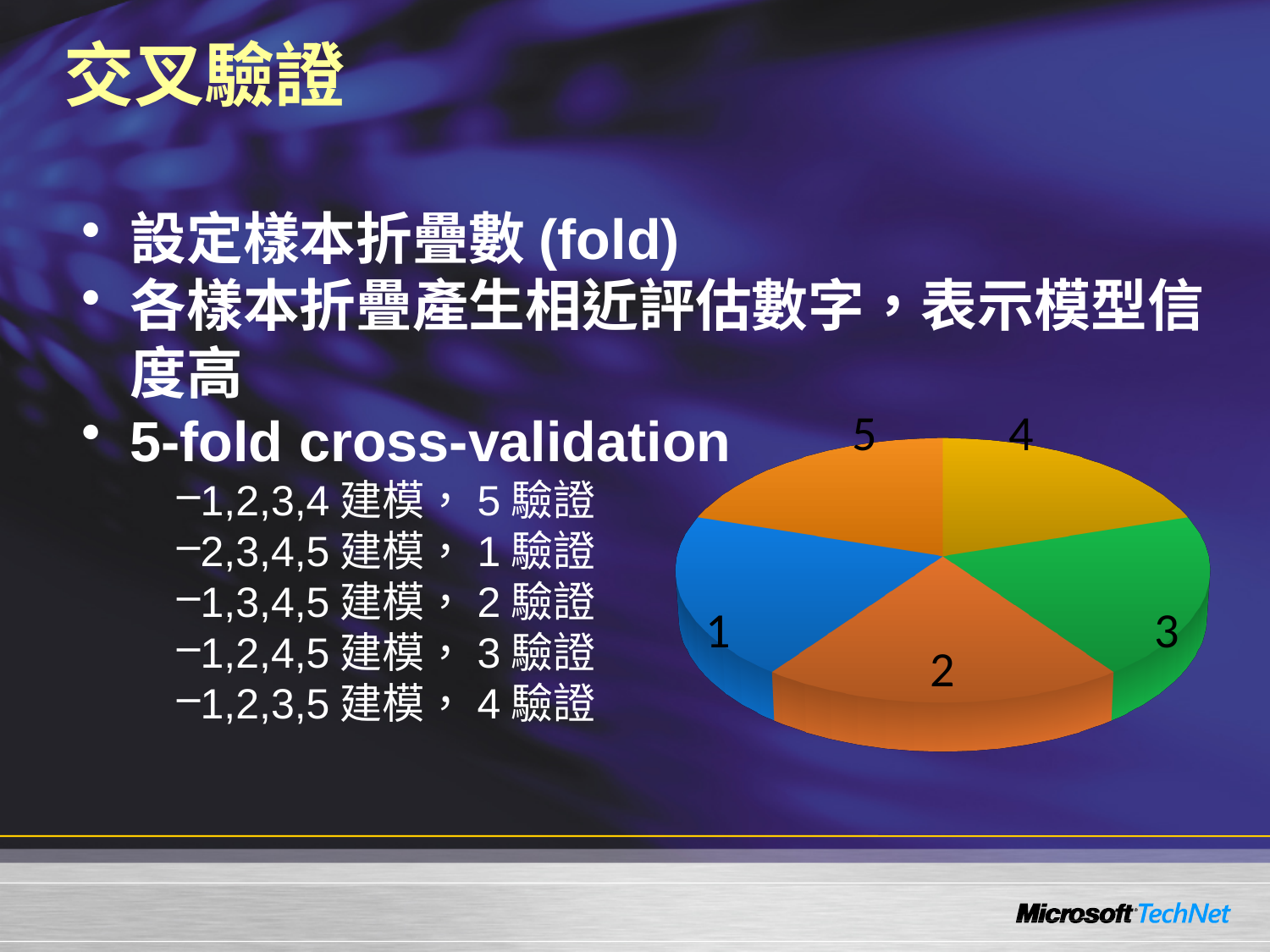

# 交叉驗證
設定樣本折疊數(fold)
各樣本折疊產生相近評估數字，表示模型信度高
5-fold cross-validation
1,2,3,4建模，5驗證
2,3,4,5建模，1驗證
1,3,4,5建模，2驗證
1,2,4,5建模，3驗證
1,2,3,5建模，4驗證

[unsupported chart]